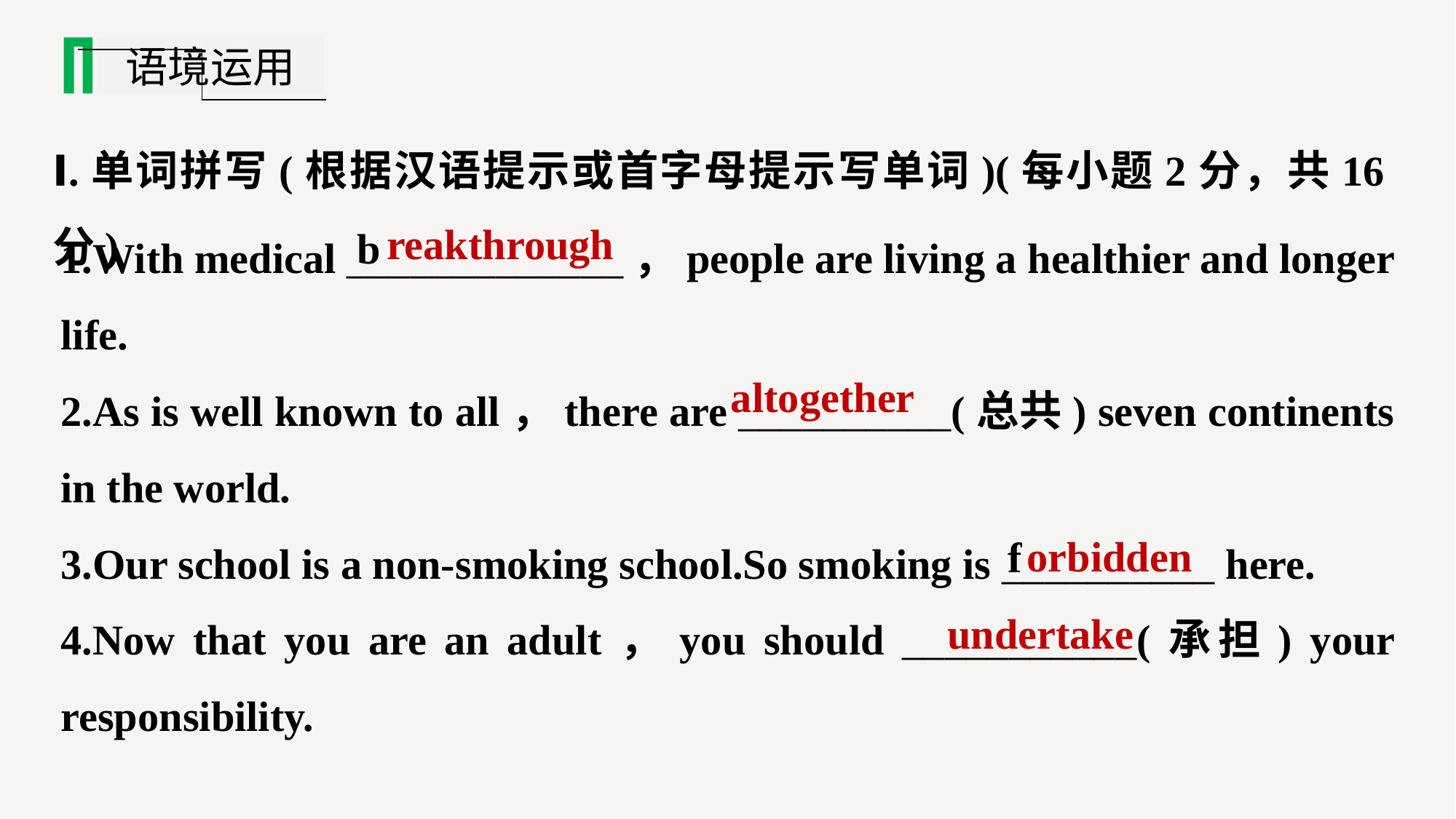

语境运用

Ⅰ.单词拼写(根据汉语提示或首字母提示写单词)(每小题2分，共16分)
1.With medical _____________，people are living a healthier and longer life.
2.As is well known to all，there are __________(总共) seven continents in the world.
3.Our school is a non-smoking school.So smoking is __________ here.
4.Now that you are an adult，you should ___________(承担) your responsibility.
reakthrough
b
altogether
orbidden
f
undertake